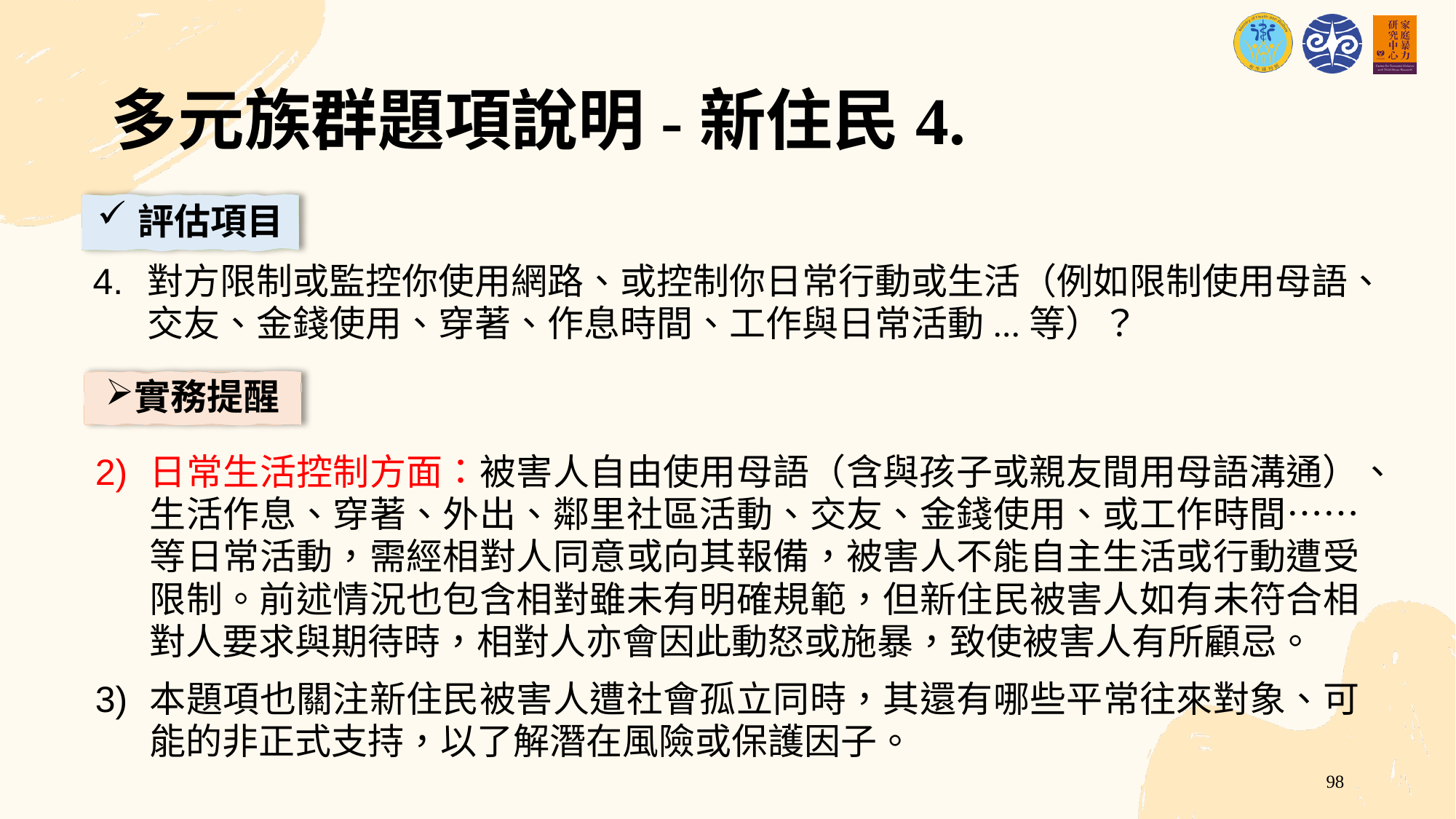

# 多元族群題項說明-新住民4.
評估項目
對方限制或監控你使用網路、或控制你日常行動或生活（例如限制使用母語、交友、金錢使用、穿著、作息時間、工作與日常活動...等）？
實務提醒
日常生活控制方面：被害人自由使用母語（含與孩子或親友間用母語溝通）、生活作息、穿著、外出、鄰里社區活動、交友、金錢使用、或工作時間……等日常活動，需經相對人同意或向其報備，被害人不能自主生活或行動遭受限制。前述情況也包含相對雖未有明確規範，但新住民被害人如有未符合相對人要求與期待時，相對人亦會因此動怒或施暴，致使被害人有所顧忌。
本題項也關注新住民被害人遭社會孤立同時，其還有哪些平常往來對象、可能的非正式支持，以了解潛在風險或保護因子。
98